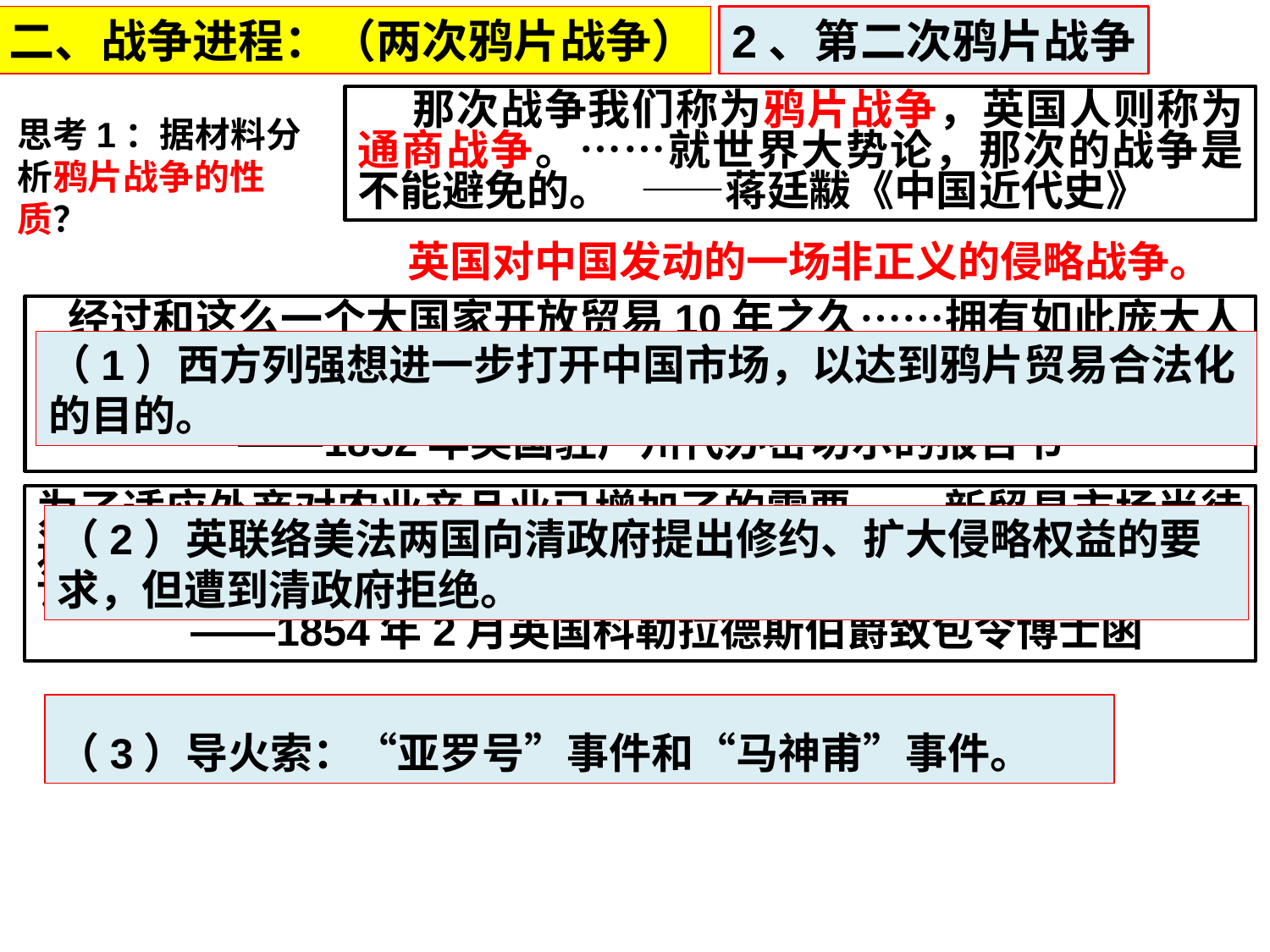

二、战争进程：（两次鸦片战争）
2、第二次鸦片战争
    那次战争我们称为鸦片战争，英国人则称为通商战争。……就世界大势论，那次的战争是不能避免的。   ——蒋廷黻《中国近代史》
思考1：据材料分析鸦片战争的性质？
英国对中国发动的一场非正义的侵略战争。
  经过和这么一个大国家开放贸易10年之久……拥有如此庞大人口的中国,其消费我们的制造品(不含鸦片)竟不及荷兰的一半,也不及我们那人口稀少的北美或澳大利亚殖民地的一半。
                 ——1852年英国驻广州代办密切尔的报告书
（1）西方列强想进一步打开中国市场，以达到鸦片贸易合法化的目的。
为了适应外商对农业产品业已增加了的需要......新贸易市场尚待进行。自从条约缔结以来，因我们对华通商的扩张有限而感到的许多失望......届时我们当有权要求中英条约的修订。
             ——1854年2月英国科勒拉德斯伯爵致包令博士函
（2）英联络美法两国向清政府提出修约、扩大侵略权益的要求，但遭到清政府拒绝。
（3）导火索：“亚罗号”事件和“马神甫”事件。